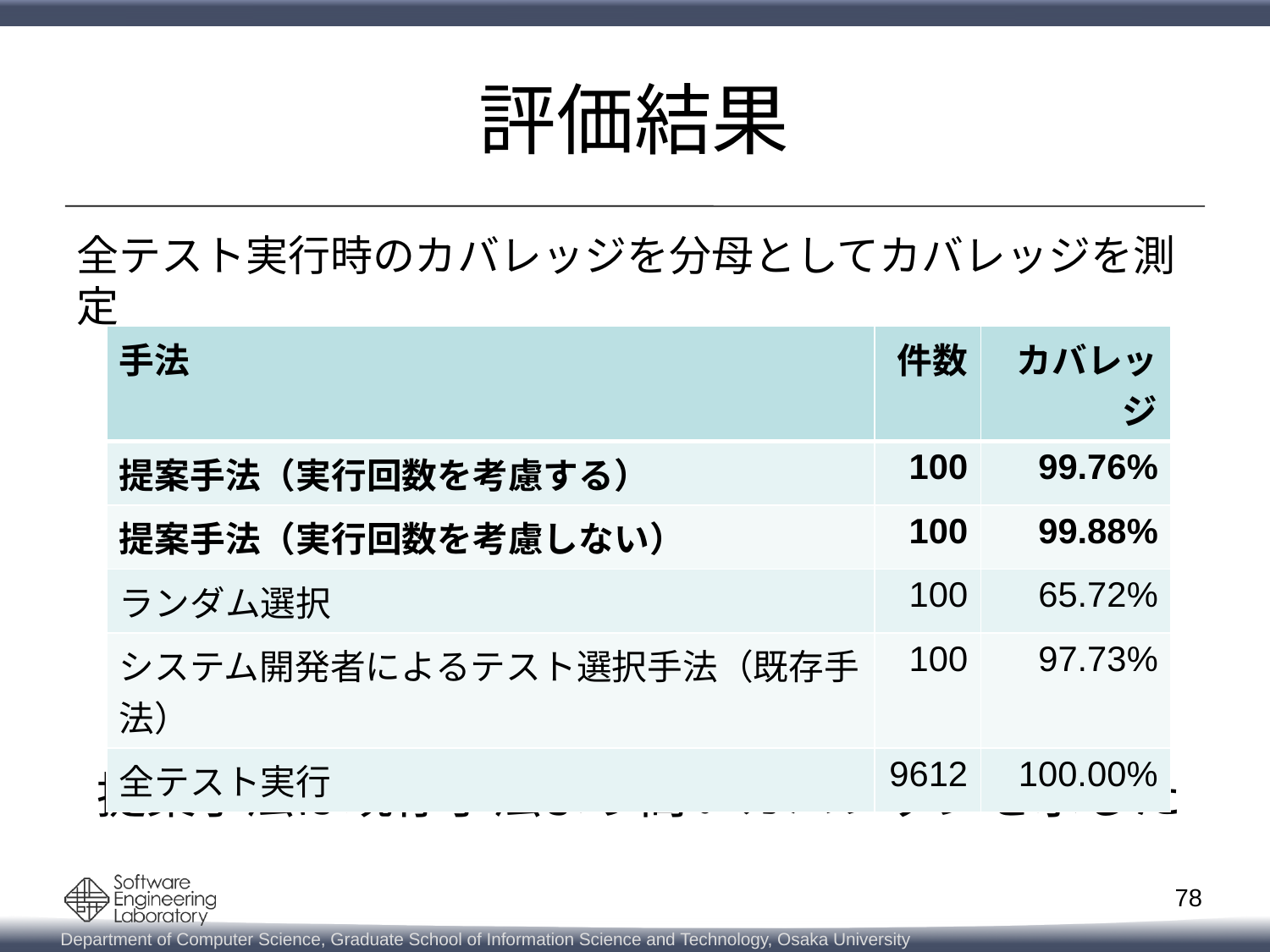

# 評価結果
全テスト実行時のカバレッジを分母としてカバレッジを測定

提案手法は既存手法より高いカバレッジを示した
| 手法 | 件数 | カバレッジ |
| --- | --- | --- |
| 提案手法（実行回数を考慮する） | 100 | 99.76% |
| 提案手法（実行回数を考慮しない） | 100 | 99.88% |
| ランダム選択 | 100 | 65.72% |
| システム開発者によるテスト選択手法（既存手法） | 100 | 97.73% |
| 全テスト実行 | 9612 | 100.00% |
78